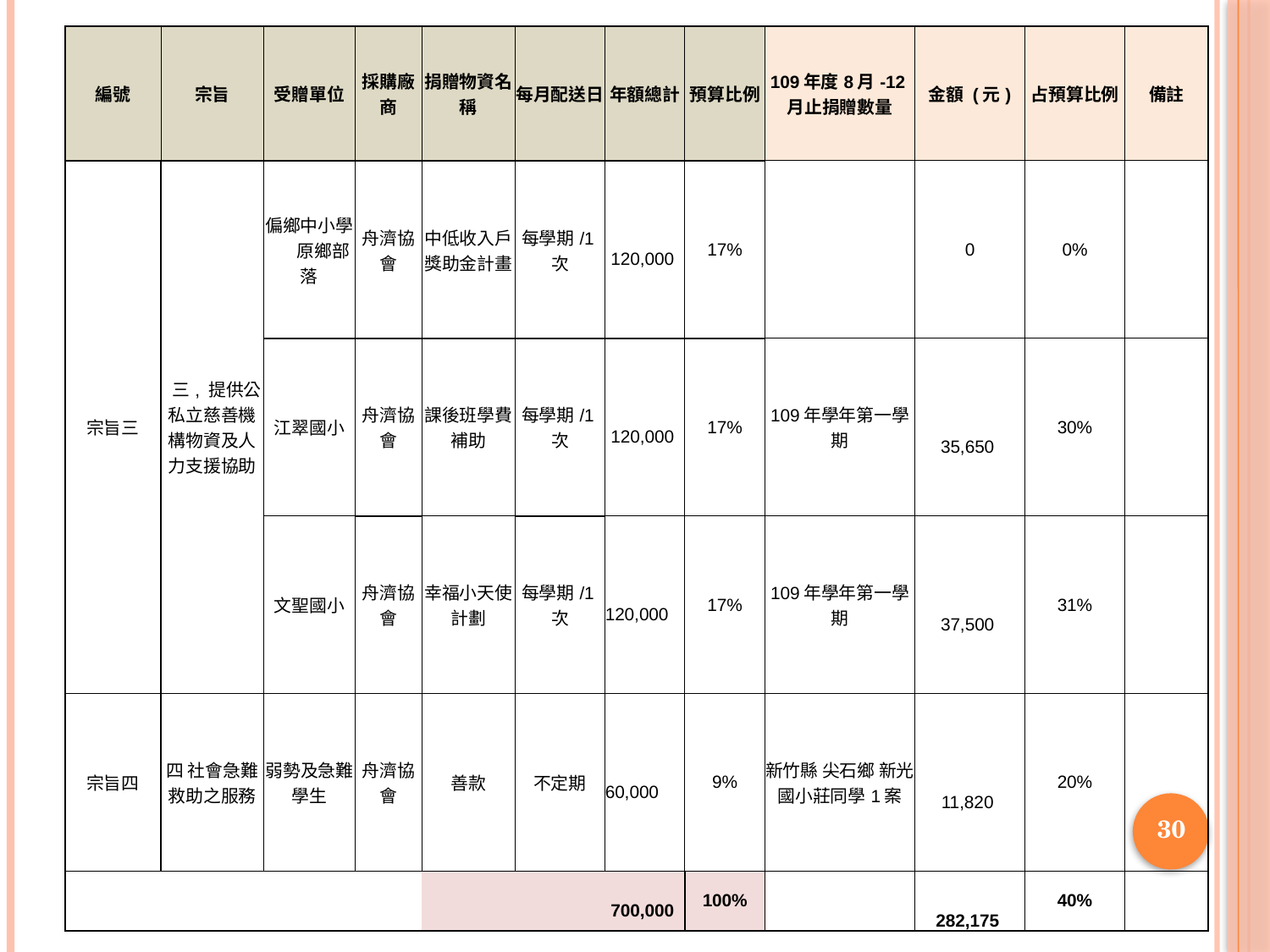

| 編號 | 宗旨 | 受贈單位 | 採購廠商 | 捐贈物資名稱 | 每月配送日 | 年額總計 | 預算比例 | 109年度8月-12月止捐贈數量 | 金額 (元) | 占預算比例 | 備註 |
| --- | --- | --- | --- | --- | --- | --- | --- | --- | --- | --- | --- |
| 宗旨三 | 三, 提供公私立慈善機構物資及人力支援協助 | 偏鄉中小學 原鄉部落 | 舟濟協會 | 中低收入戶獎助金計畫 | 每學期/1次 | 120,000 | 17% |  | 0 | 0% |  |
|  |  | 江翠國小 | 舟濟協會 | 課後班學費補助 | 每學期/1次 | 120,000 | 17% | 109年學年第一學期 | 35,650 | 30% |  |
|  |  | 文聖國小 | 舟濟協會 | 幸福小天使計劃 | 每學期/1次 | 120,000 | 17% | 109年學年第一學期 | 37,500 | 31% |  |
| 宗旨四 | 四 社會急難救助之服務 | 弱勢及急難學生 | 舟濟協會 | 善款 | 不定期 | 60,000 | 9% | 新竹縣 尖石鄉 新光國小莊同學1案 | 11,820 | 20% |  |
|  |  |  |  |  |  | 700,000 | 100% |  | 282,175 | 40% |  |
30